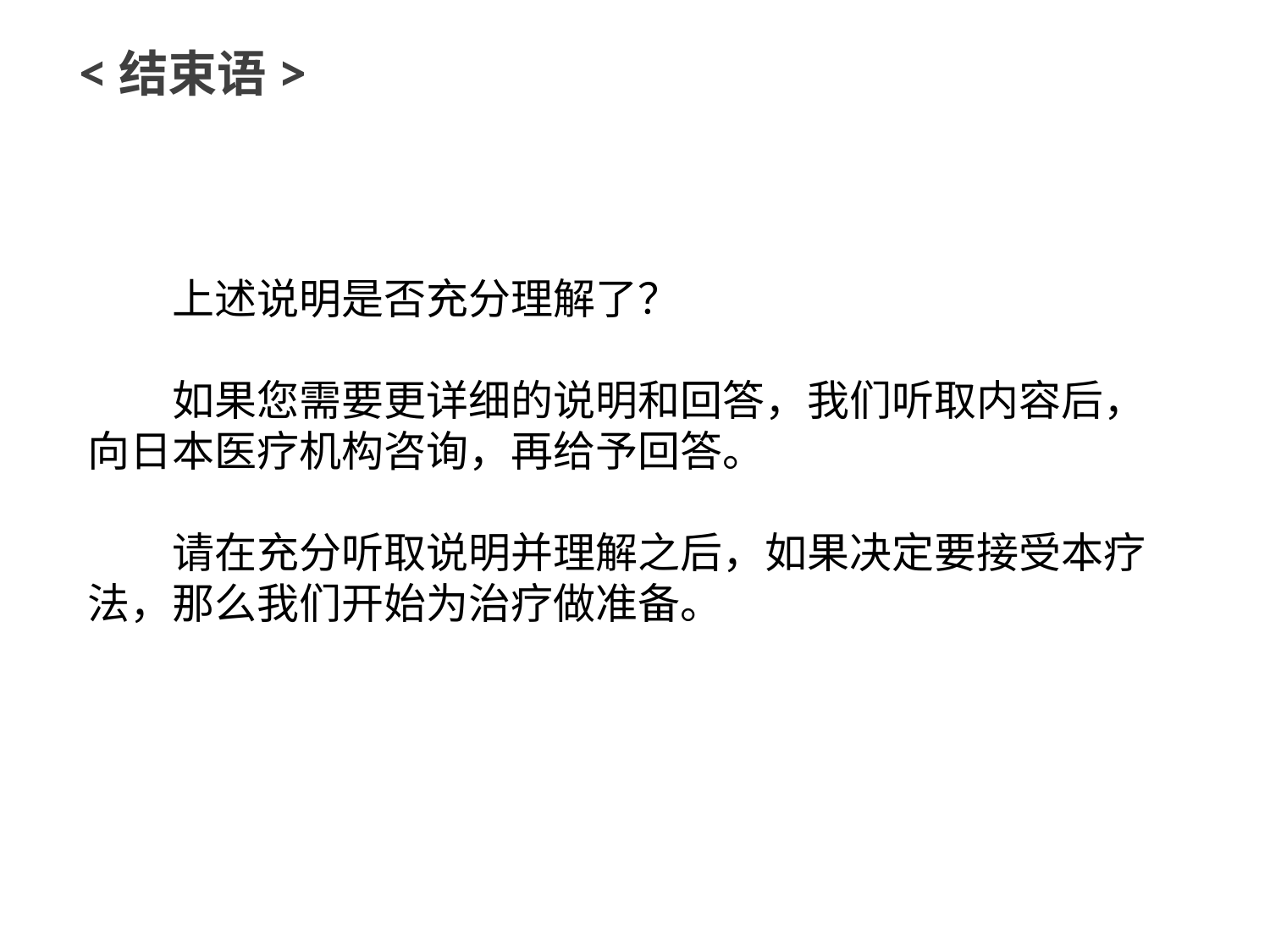

<结束语>

　　上述说明是否充分理解了？

　　如果您需要更详细的说明和回答，我们听取内容后，向日本医疗机构咨询，再给予回答。

　　请在充分听取说明并理解之后，如果决定要接受本疗法，那么我们开始为治疗做准备。